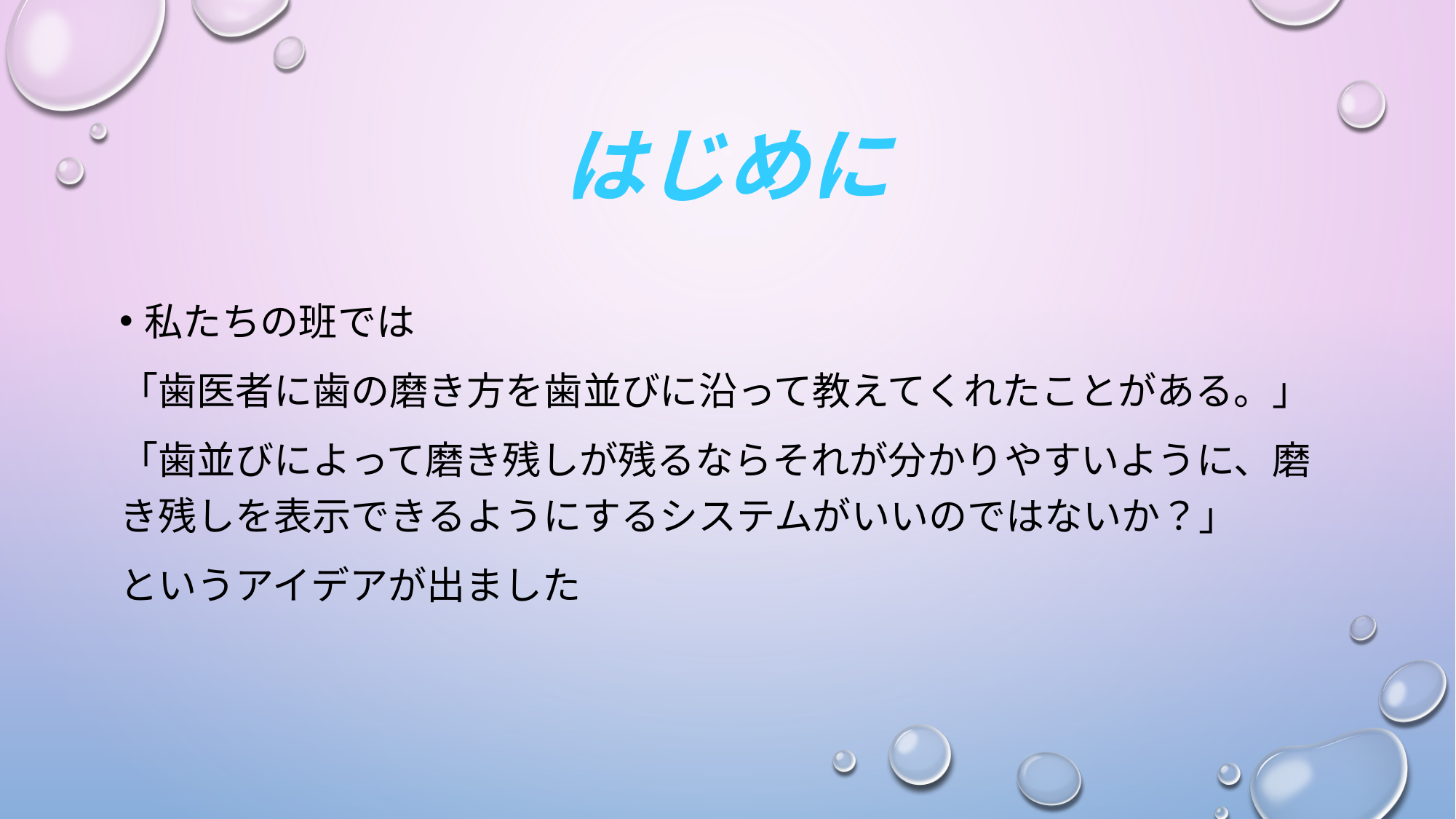

# はじめに
私たちの班では
「歯医者に歯の磨き方を歯並びに沿って教えてくれたことがある。」
「歯並びによって磨き残しが残るならそれが分かりやすいように、磨き残しを表示できるようにするシステムがいいのではないか？」
というアイデアが出ました